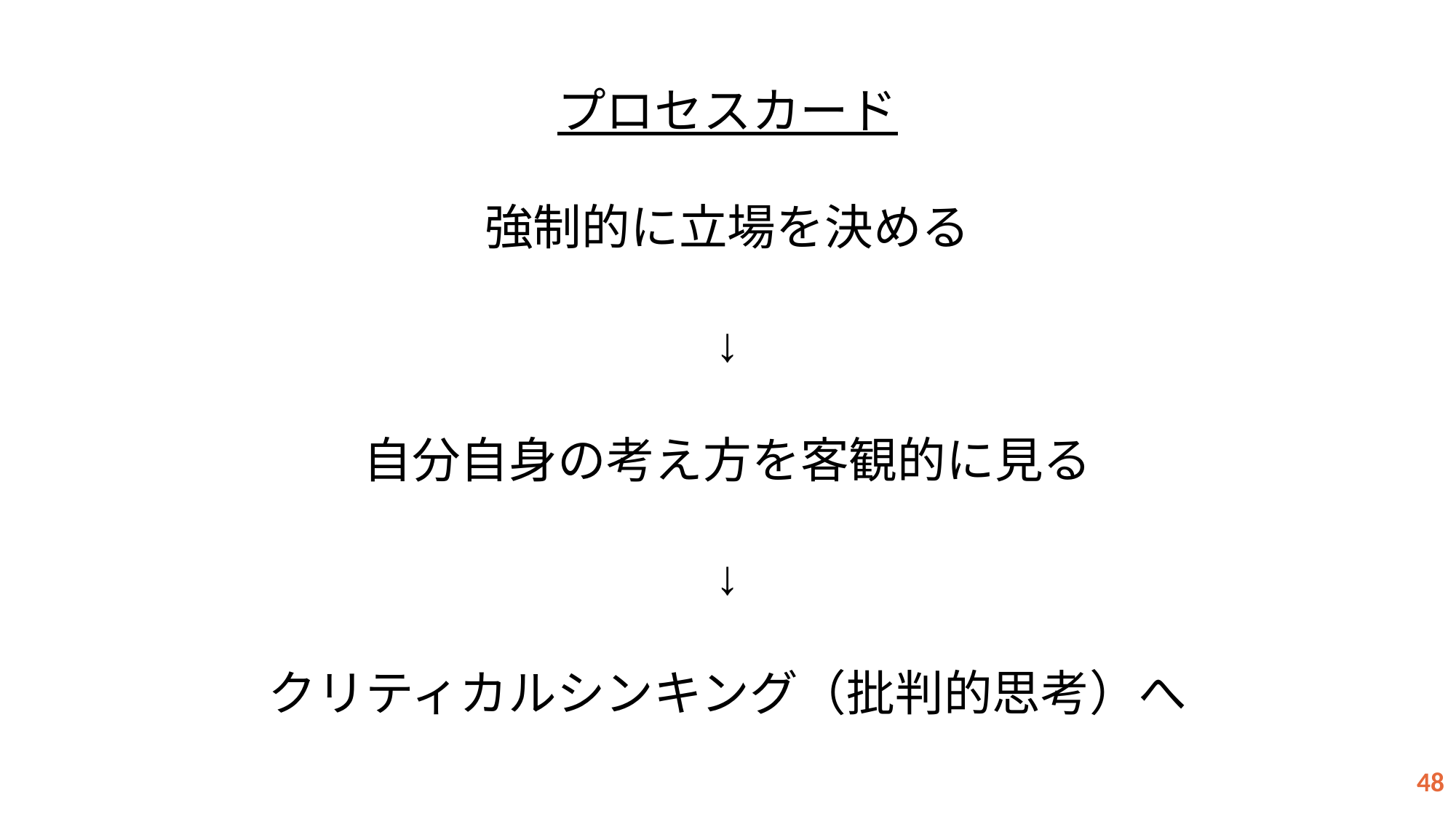

プロセスカード
強制的に立場を決める
↓
自分自身の考え方を客観的に見る
↓
クリティカルシンキング（批判的思考）へ
48